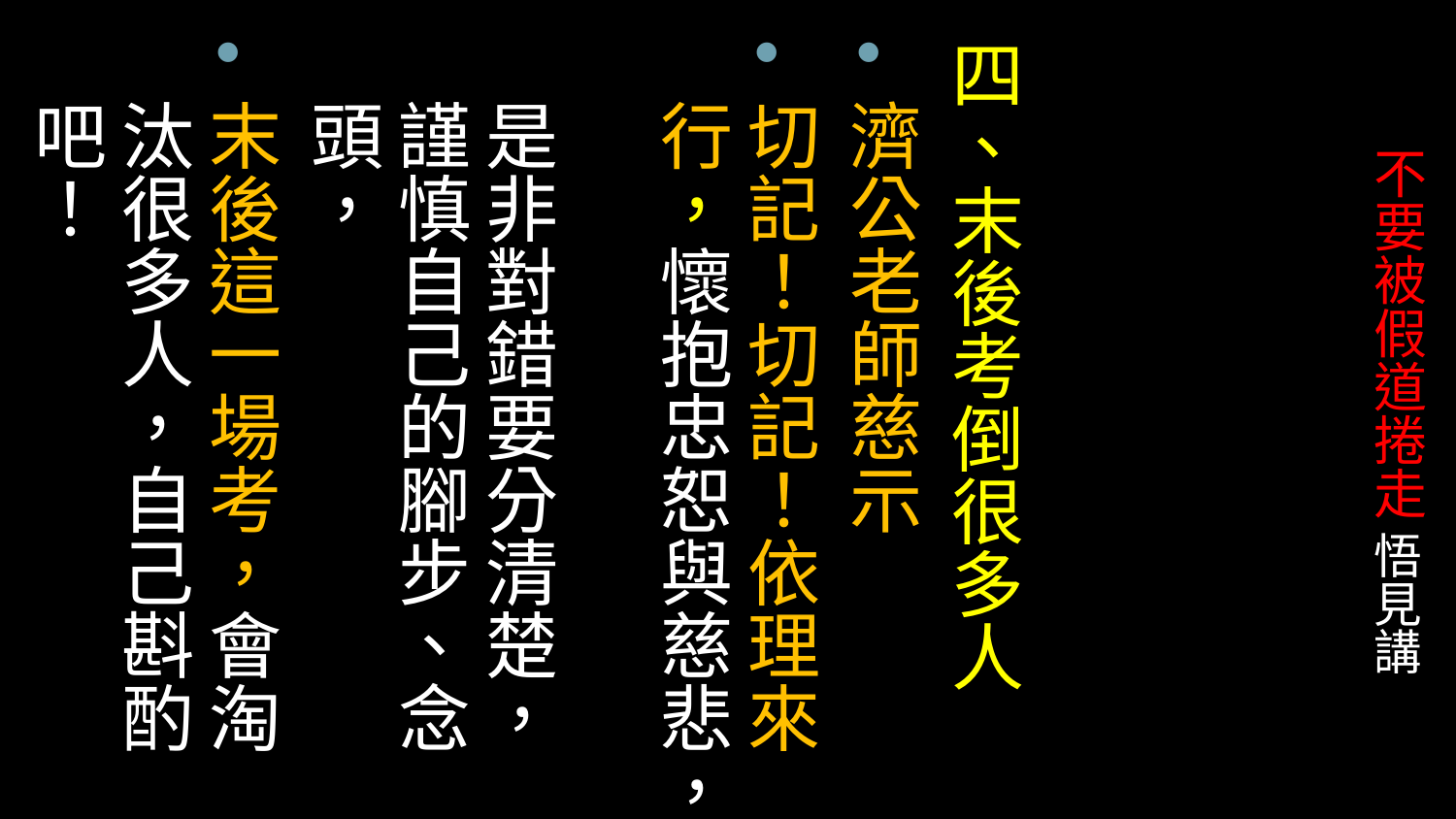

四、末後考倒很多人
濟公老師慈示
切記！切記！依理來行，懷抱忠恕與慈悲，
是非對錯要分清楚，謹慎自己的腳步、念頭，
末後這一場考，會淘汰很多人，自己斟酌吧！
# 不要被假道捲走 悟見講